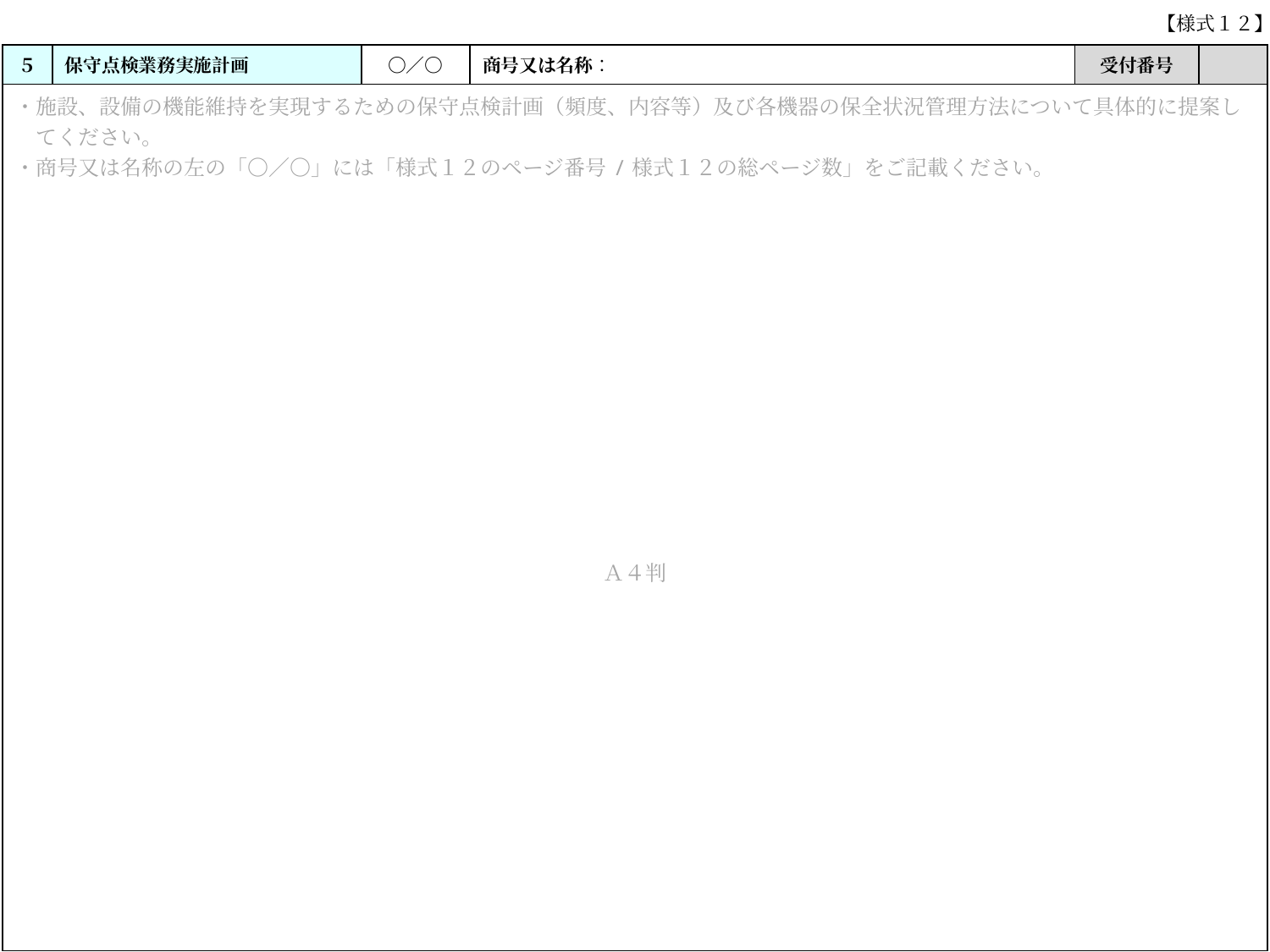

# 【様式１２】
| ５ | 保守点検業務実施計画 | 〇／〇 | 商号又は名称： | 受付番号 |  |
| --- | --- | --- | --- | --- | --- |
| ・施設、設備の機能維持を実現するための保守点検計画（頻度、内容等）及び各機器の保全状況管理方法について具体的に提案し 　てください。 ・商号又は名称の左の「〇／〇」には「様式１２のページ番号/様式１２の総ページ数」をご記載ください。 Ａ４判 |  |  |  |  |  |